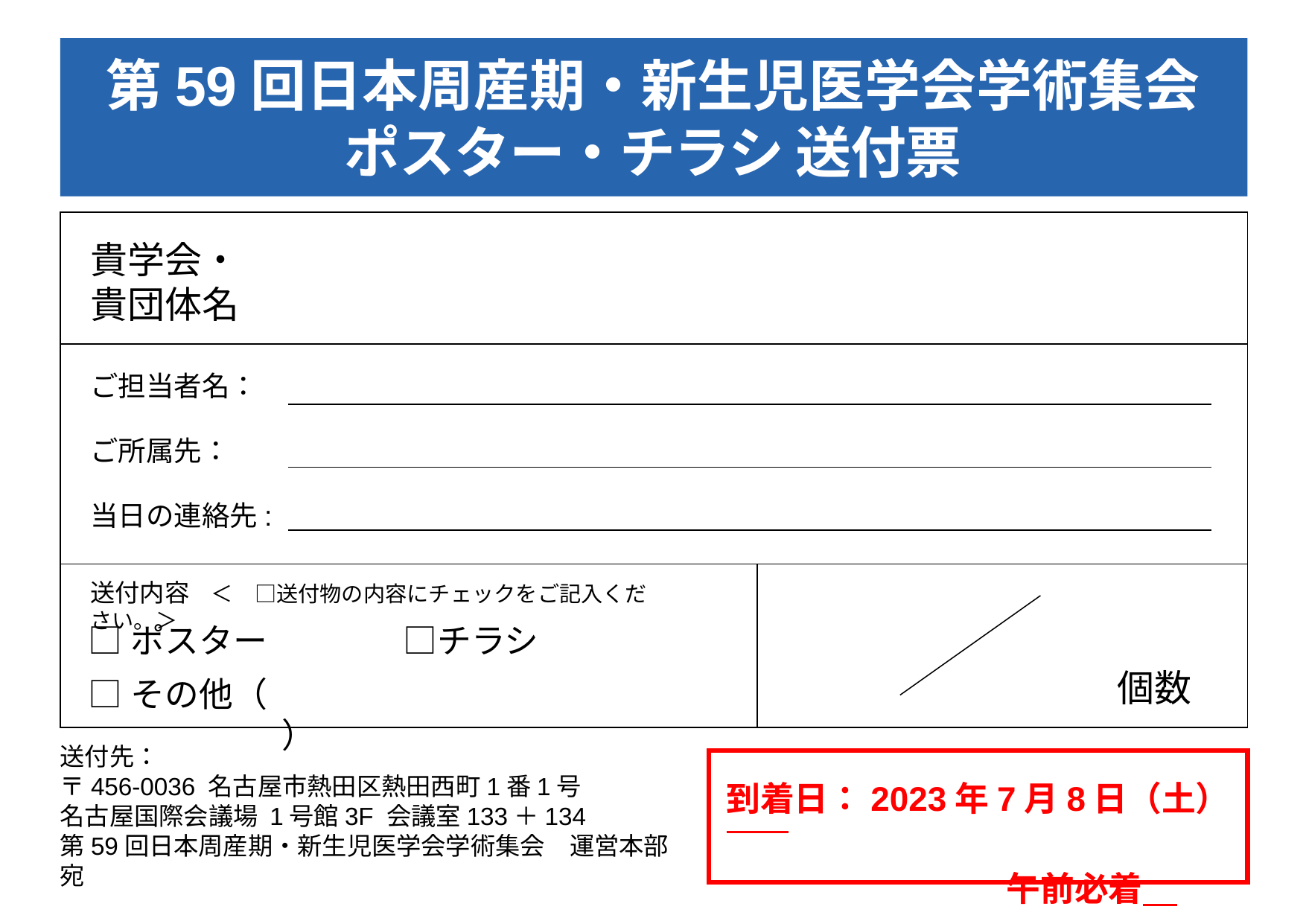

第59回日本周産期・新生児医学会学術集会
ポスター・チラシ 送付票
|  |  |
| --- | --- |
|  |  |
|  |  |
貴学会・
貴団体名
ご担当者名：
ご所属先：
当日の連絡先:
送付内容　＜　□送付物の内容にチェックをご記入ください。＞
□ポスター　　　　□チラシ
□その他（　　　　　　　　　　　　　　　　　　   　）
個数
# 送付先： 〒456-0036 名古屋市熱田区熱田西町1番1号 名古屋国際会議場 1号館3F 会議室133＋134 第59回日本周産期・新生児医学会学術集会　運営本部宛

到着日：2023年7月8日（土）
　　　　　　　　 午前必着